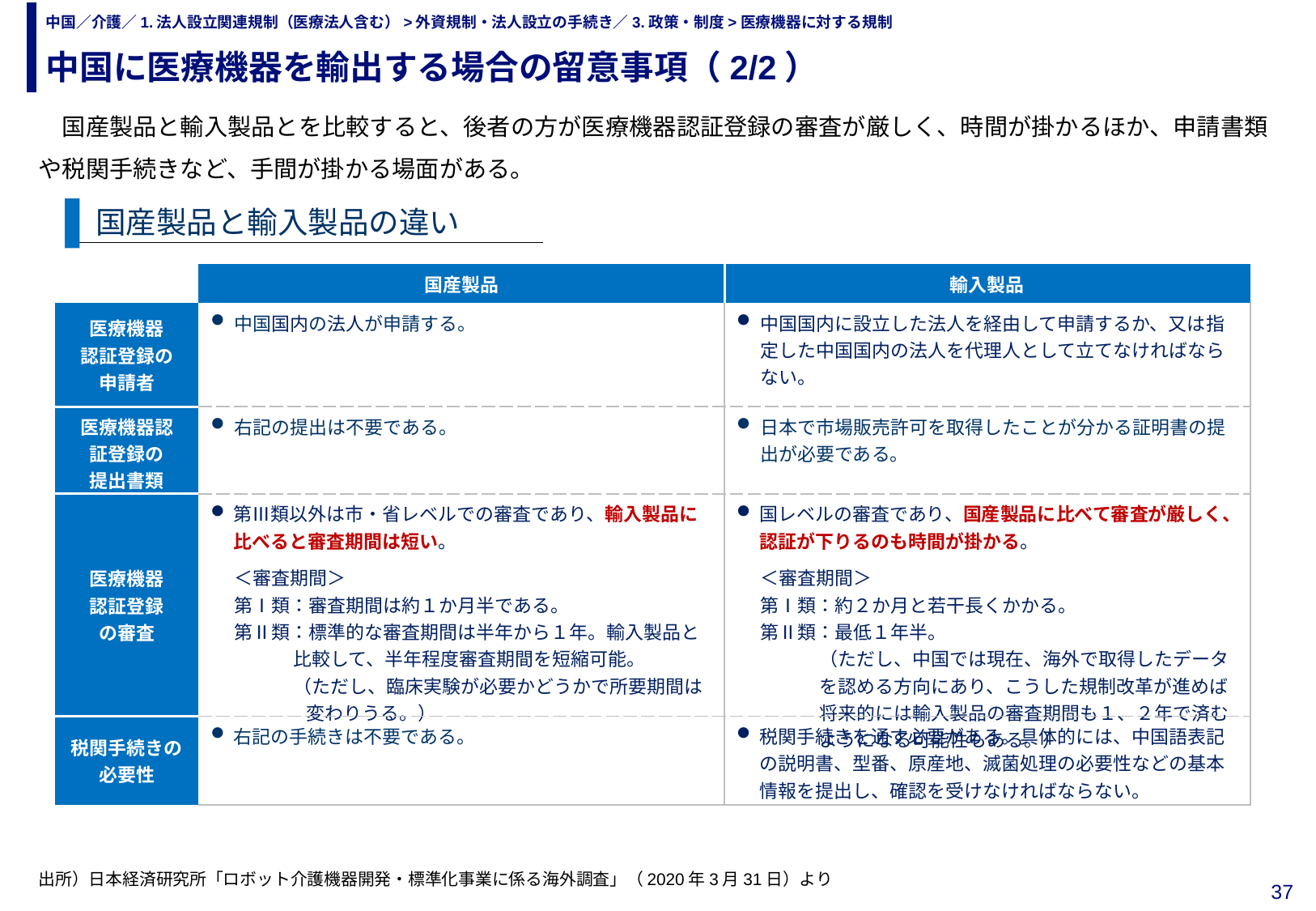

中国に医療機器を輸出する場合の留意事項（2/2）
# 中国／介護／1.法人設立関連規制（医療法人含む）>外資規制・法人設立の手続き／3.政策・制度>医療機器に対する規制
　国産製品と輸入製品とを比較すると、後者の方が医療機器認証登録の審査が厳しく、時間が掛かるほか、申請書類や税関手続きなど、手間が掛かる場面がある。
国産製品と輸入製品の違い

|  | 国産製品 | 輸入製品 |
| --- | --- | --- |
| 医療機器 認証登録の 申請者 | 中国国内の法人が申請する。 | 中国国内に設立した法人を経由して申請するか、又は指定した中国国内の法人を代理人として立てなければならない。 |
| 医療機器認 証登録の 提出書類 | 右記の提出は不要である。 | 日本で市場販売許可を取得したことが分かる証明書の提出が必要である。 |
| 医療機器 認証登録 の審査 | 第Ⅲ類以外は市・省レベルでの審査であり、輸入製品に比べると審査期間は短い。 ＜審査期間＞ 第Ⅰ類：審査期間は約１か月半である。 第Ⅱ類：標準的な審査期間は半年から１年。輸入製品と比較して、半年程度審査期間を短縮可能。 （ただし、臨床実験が必要かどうかで所要期間は変わりうる。） | 国レベルの審査であり、国産製品に比べて審査が厳しく、認証が下りるのも時間が掛かる。 ＜審査期間＞ 第Ⅰ類：約２か月と若干長くかかる。 第Ⅱ類：最低１年半。 （ただし、中国では現在、海外で取得したデータを認める方向にあり、こうした規制改革が進めば将来的には輸入製品の審査期間も１、２年で済むようになる可能性もある。） |
| 税関手続きの 必要性 | 右記の手続きは不要である。 | 税関手続きを通す必要がある。具体的には、中国語表記の説明書、型番、原産地、滅菌処理の必要性などの基本情報を提出し、確認を受けなければならない。 |
出所）日本経済研究所「ロボット介護機器開発・標準化事業に係る海外調査」（2020年3月31日）より